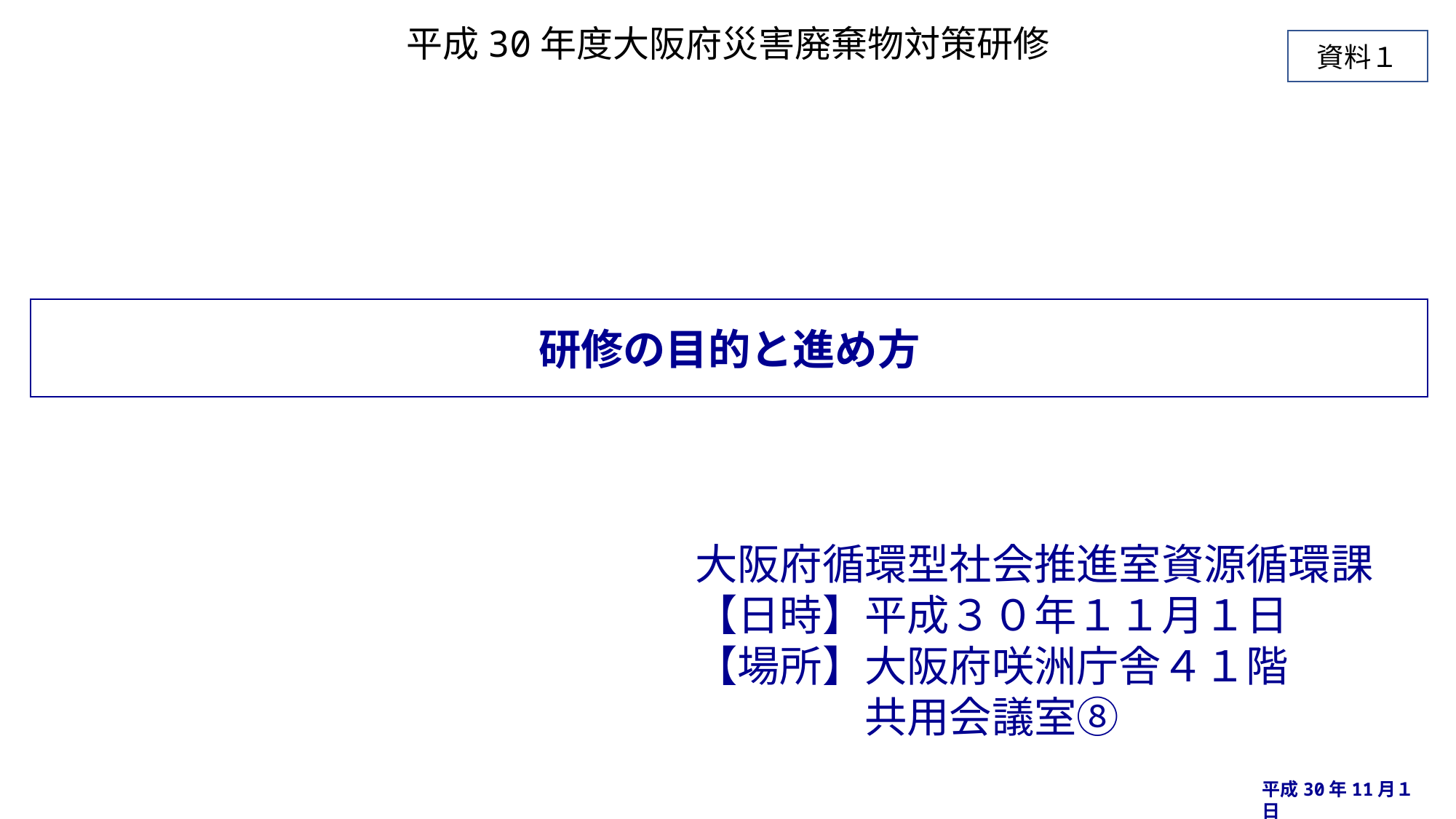

# 平成30年度大阪府災害廃棄物対策研修
資料１
研修の目的と進め方
大阪府循環型社会推進室資源循環課
【日時】平成３０年１１月１日
【場所】大阪府咲洲庁舎４１階
　　　　共用会議室⑧
平成30年11月１日